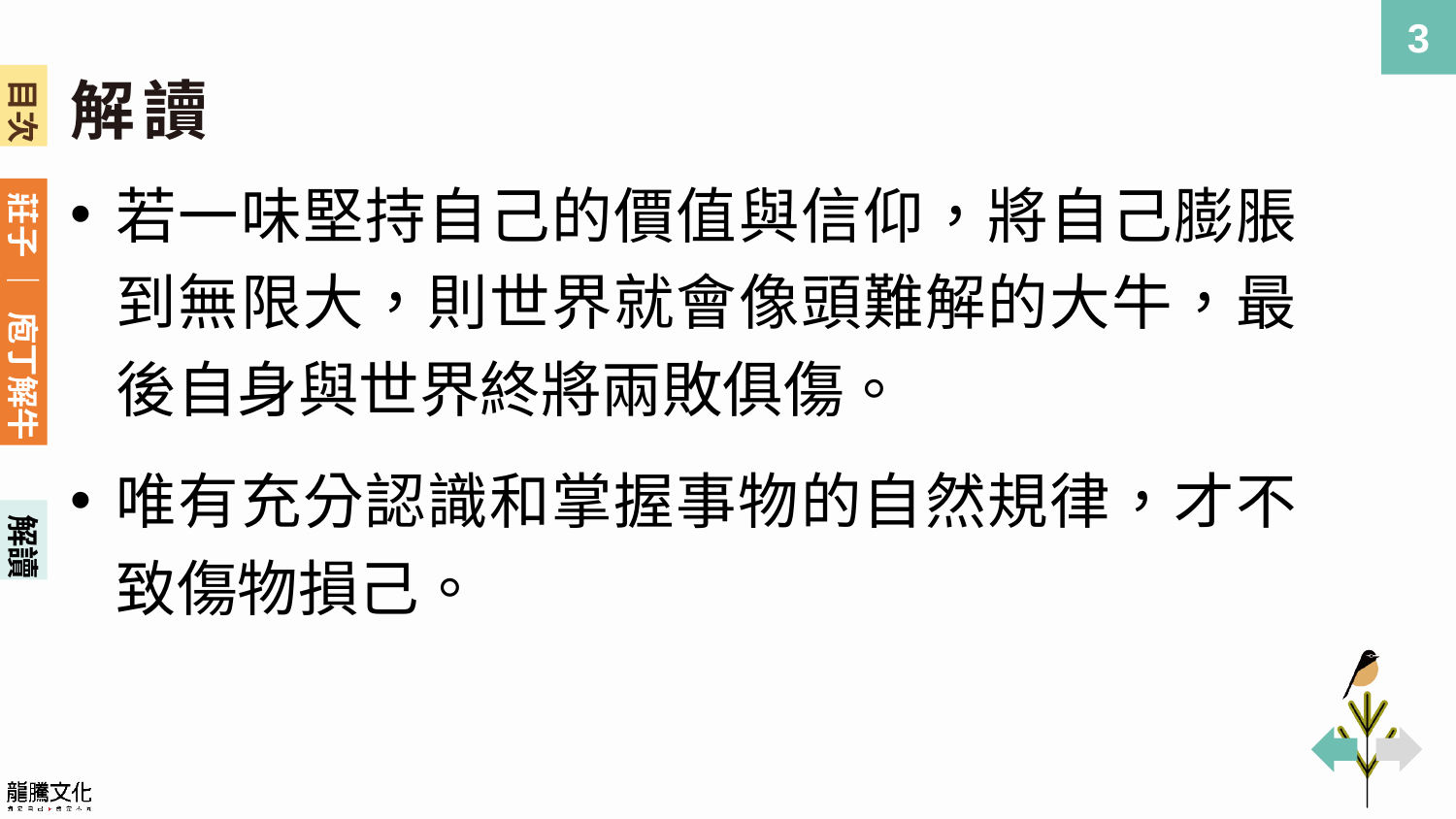

解讀
若一味堅持自己的價值與信仰，將自己膨脹到無限大，則世界就會像頭難解的大牛，最後自身與世界終將兩敗俱傷。
唯有充分認識和掌握事物的自然規律，才不致傷物損己。
解讀